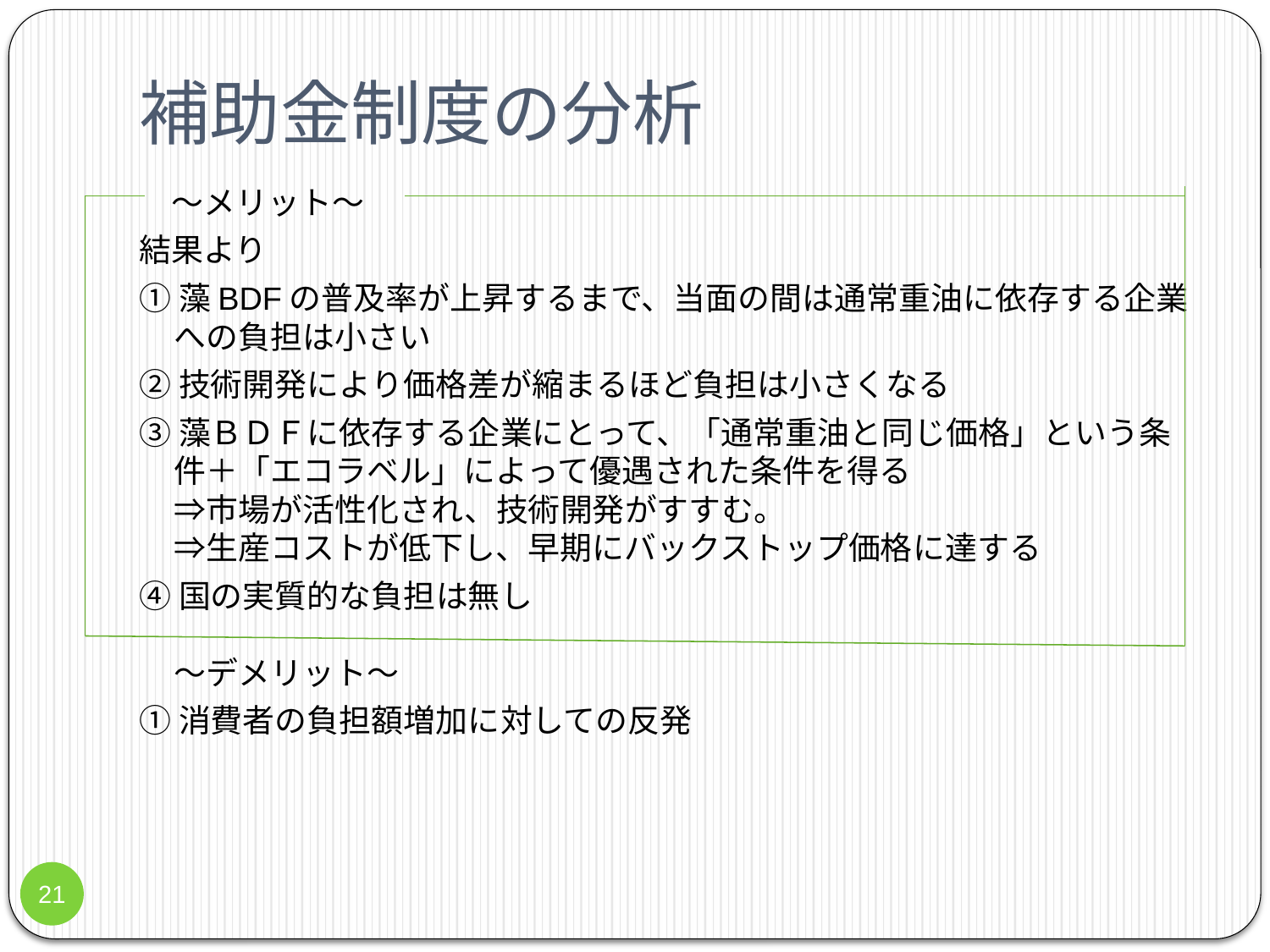

# 補助金制度の分析
　～メリット～
結果より
①藻BDFの普及率が上昇するまで、当面の間は通常重油に依存する企業への負担は小さい
②技術開発により価格差が縮まるほど負担は小さくなる
③藻ＢＤＦに依存する企業にとって、「通常重油と同じ価格」という条件＋「エコラベル」によって優遇された条件を得る
⇒市場が活性化され、技術開発がすすむ。
⇒生産コストが低下し、早期にバックストップ価格に達する
④国の実質的な負担は無し
～デメリット～
①消費者の負担額増加に対しての反発

21